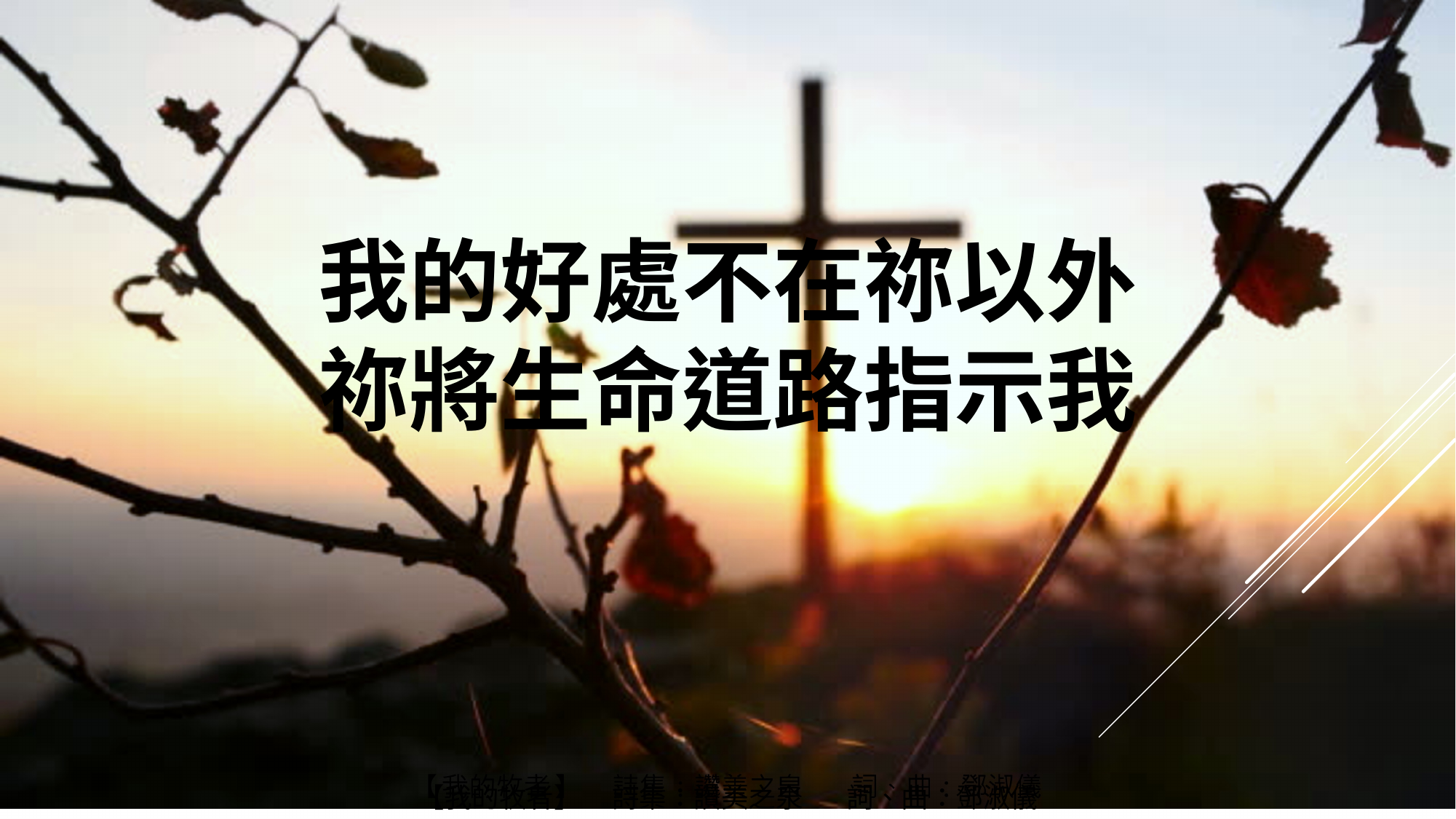

我的好處不在祢以外
祢將生命道路指示我
【我的牧者】     詩集：讚美之泉       詞、曲：鄧淑儀